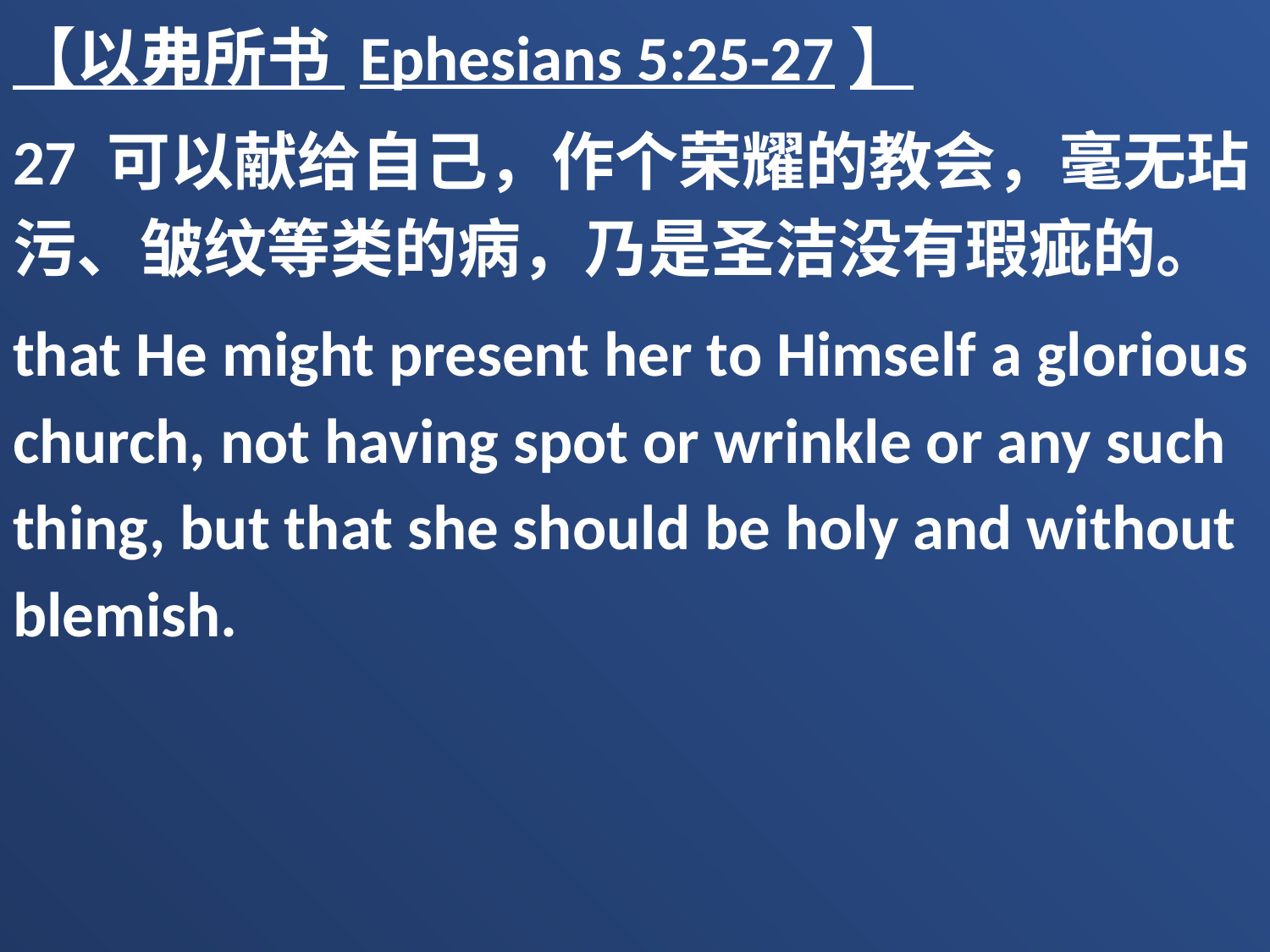

【以弗所书 Ephesians 5:25-27】
27 可以献给自己，作个荣耀的教会，毫无玷污、皱纹等类的病，乃是圣洁没有瑕疵的。
that He might present her to Himself a glorious church, not having spot or wrinkle or any such thing, but that she should be holy and without blemish.